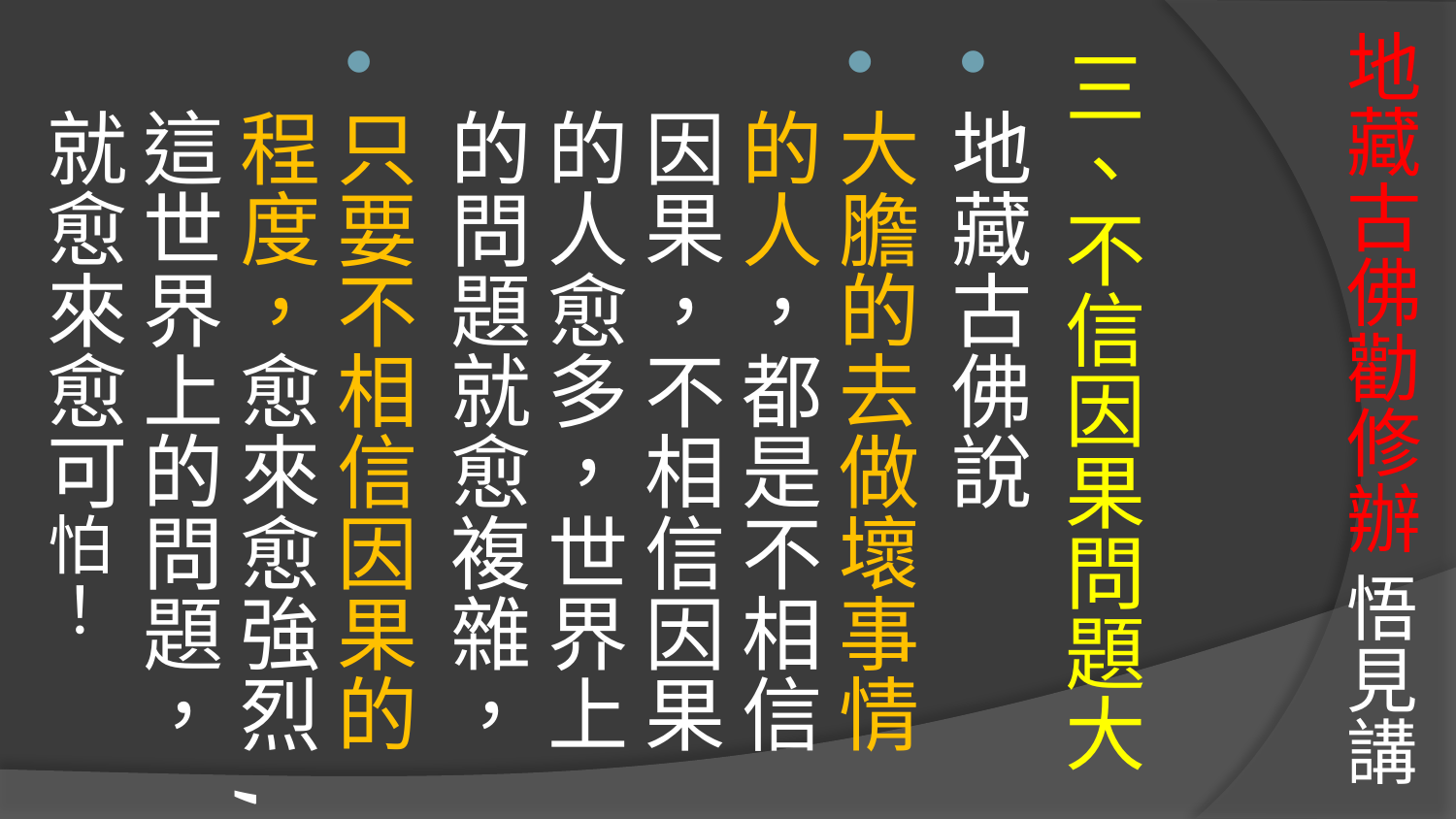

# 地藏古佛勸修辦 悟見講
三、不信因果問題大
地藏古佛說
大膽的去做壞事情的人，都是不相信因果，不相信因果的人愈多，世界上的問題就愈複雜，
只要不相信因果的程度，愈來愈強烈,這世界上的問題，就愈來愈可怕！